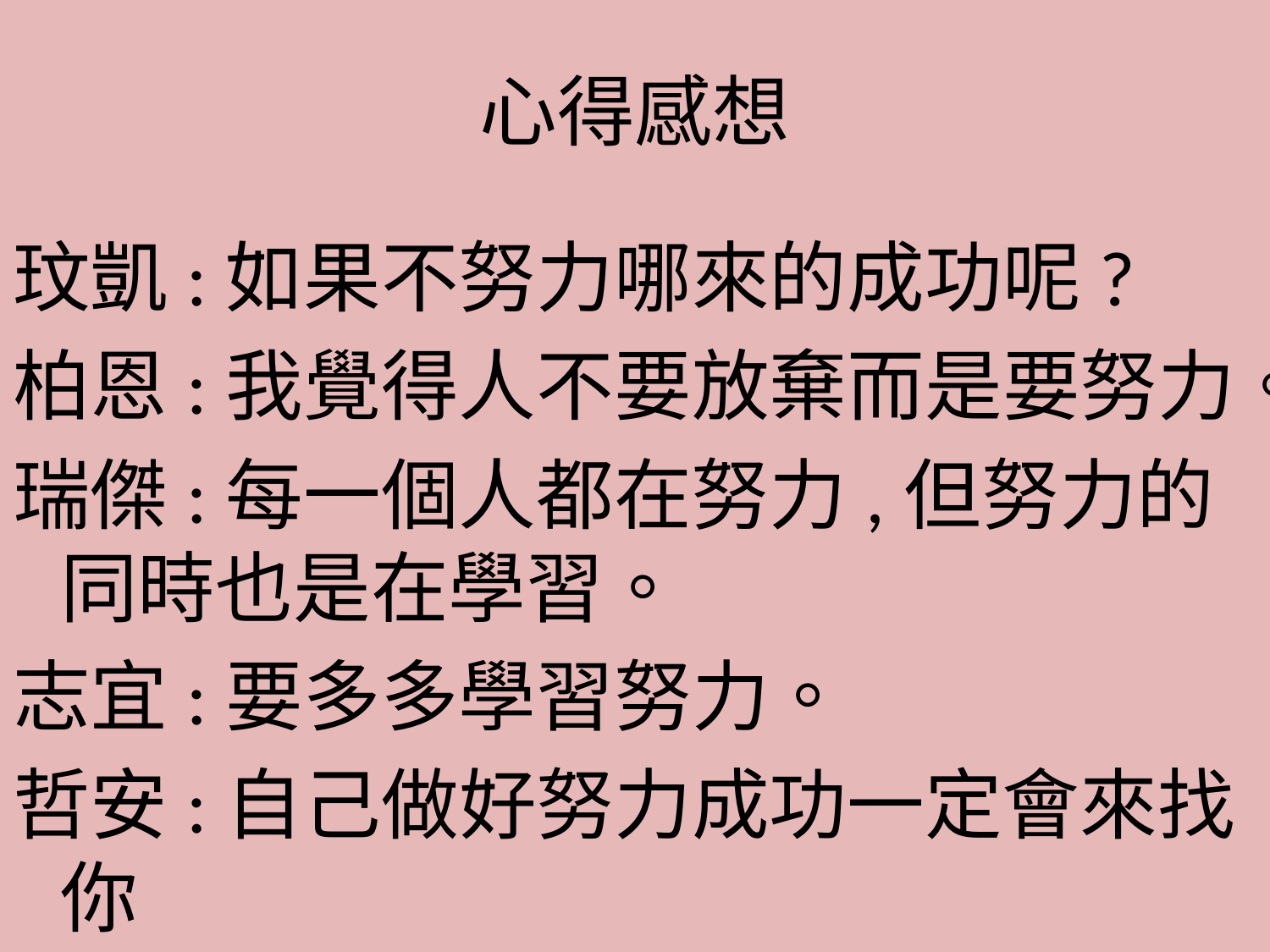

# 心得感想
玟凱:如果不努力哪來的成功呢?
柏恩:我覺得人不要放棄而是要努力。
瑞傑:每一個人都在努力,但努力的同時也是在學習。
志宜:要多多學習努力。
哲安:自己做好努力成功一定會來找你